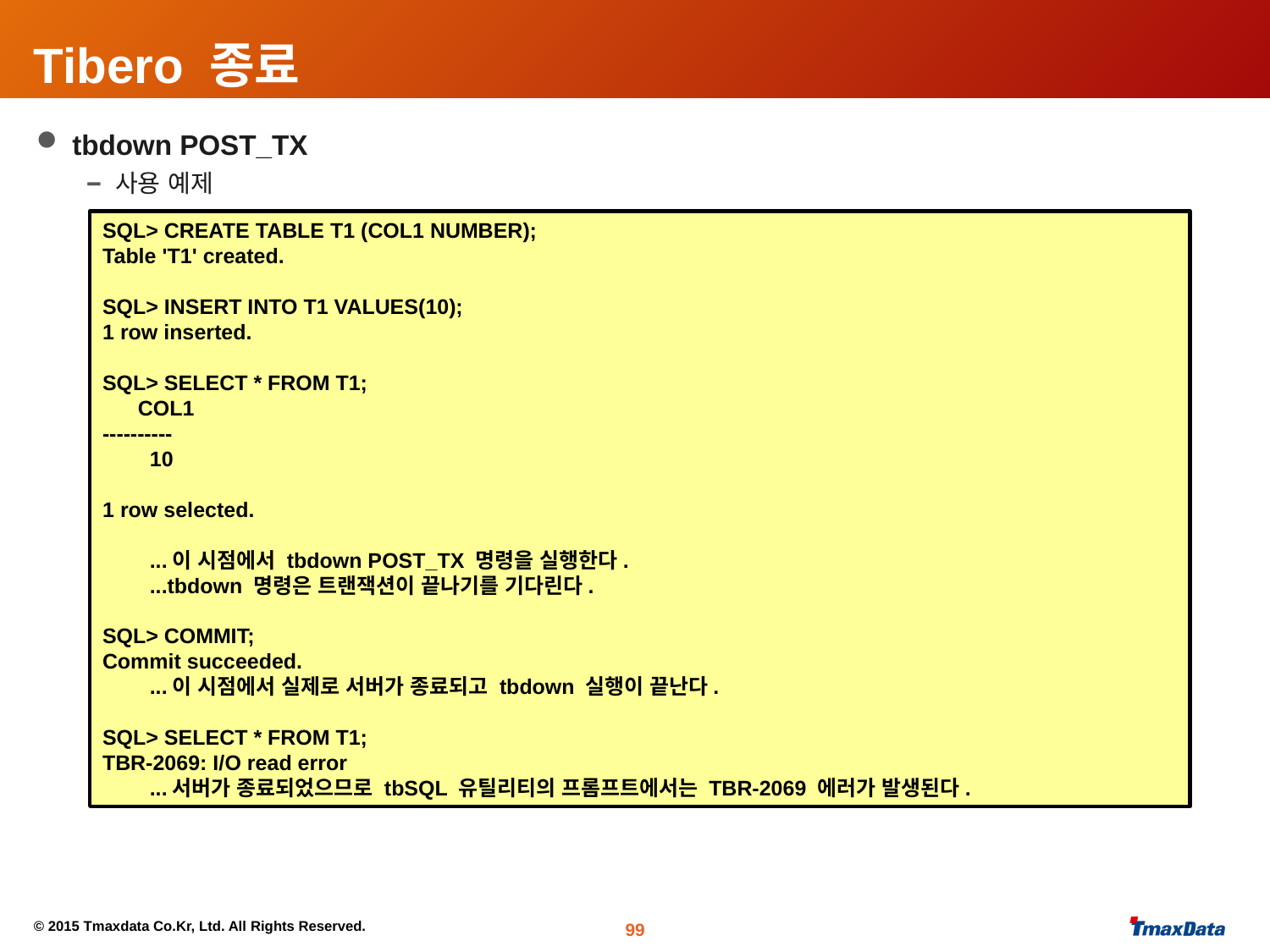

# Tibero 종료
 tbdown POST_TX
 사용 예제

SQL> CREATE TABLE T1 (COL1 NUMBER);
Table 'T1' created.

SQL> INSERT INTO T1 VALUES(10);
1 row inserted.

SQL> SELECT * FROM T1;
      COL1
----------
        10

1 row selected.

        ...이 시점에서 tbdown POST_TX 명령을 실행한다.
        ...tbdown 명령은 트랜잭션이 끝나기를 기다린다.

SQL> COMMIT;
Commit succeeded.
        ...이 시점에서 실제로 서버가 종료되고 tbdown 실행이 끝난다.

SQL> SELECT * FROM T1;
TBR-2069: I/O read error
        ...서버가 종료되었으므로 tbSQL 유틸리티의 프롬프트에서는 TBR-2069 에러가 발생된다.